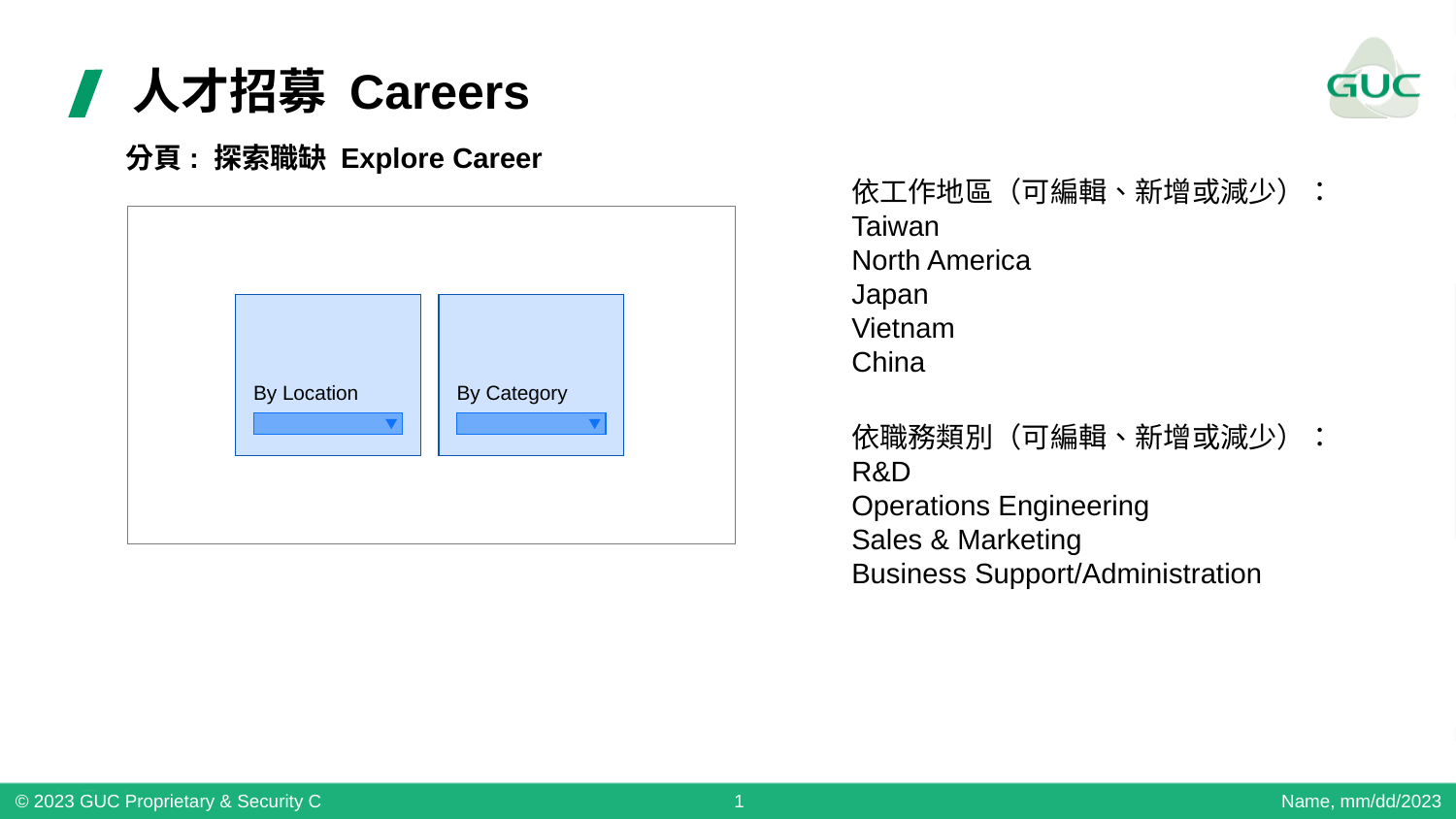

# 人才招募 Careers
分頁: 探索職缺 Explore Career
依工作地區（可編輯、新增或減少）：
Taiwan
North America
Japan
Vietnam
China

By Location
By Category
依職務類別（可編輯、新增或減少）：
R&D
Operations Engineering
Sales & Marketing
Business Support/Administration